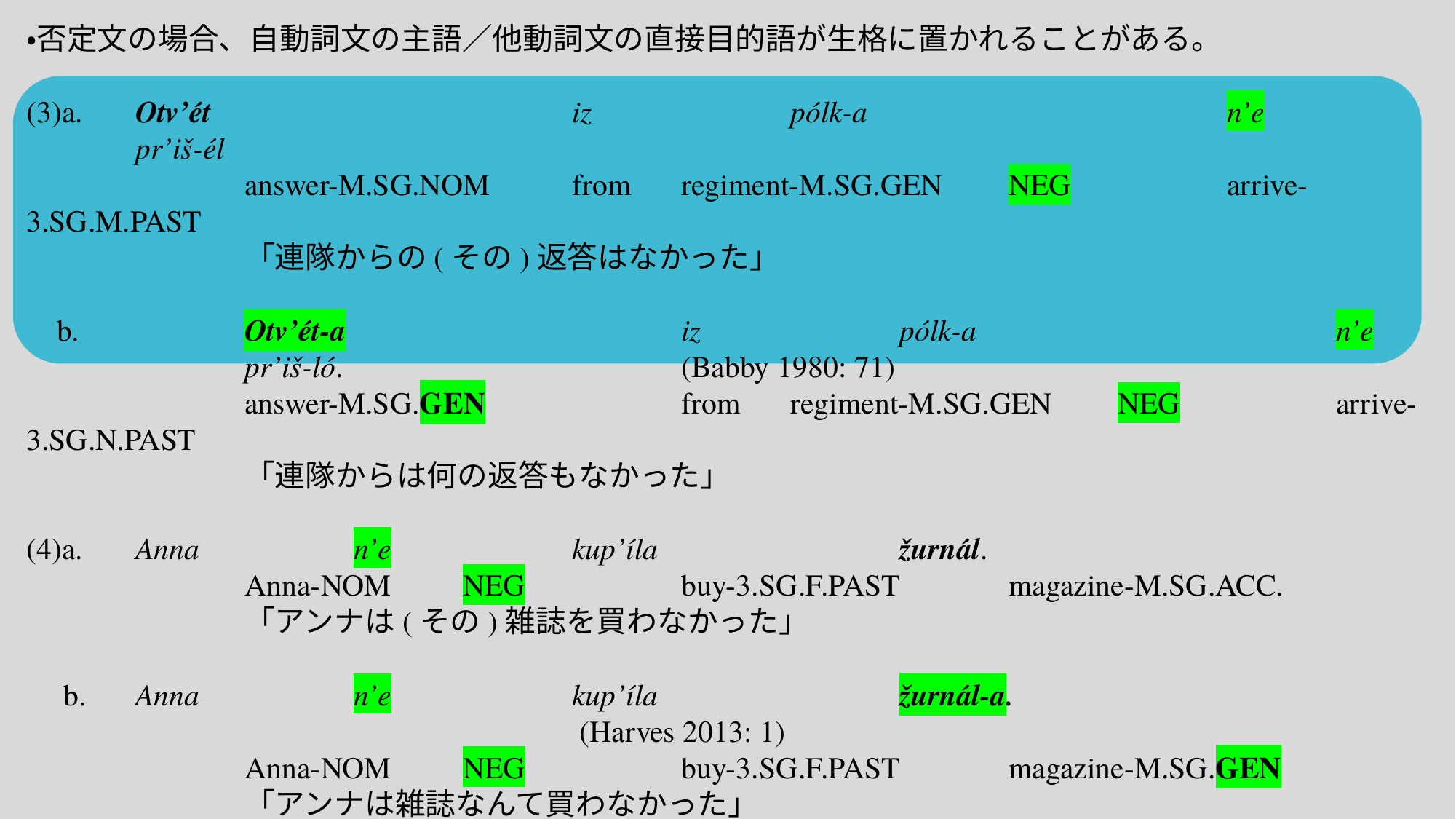

・否定文の場合、自動詞文の主語／他動詞文の直接目的語が生格に置かれることがある。

(3)a.	Otv’ét				iz		pólk-a				n’e		pr’iš-él
		answer-m.sg.nom	from	regiment-m.sg.gen	neg		arrive-3.sg.m.past
		「連隊からの(その)返答はなかった」

    b.	 	Otv’ét-a				iz		pólk-a 	 			n’e		pr’iš-ló.				(Babby 1980: 71)
	 	answer-m.sg.gen	 	from	regiment-m.sg.gen	neg		arrive-3.sg.n.past
		「連隊からは何の返答もなかった」

(4)a.	Anna		n’e		kup’íla			žurnál.
		Anna-nom	neg		buy-3.sg.f.past	magazine-m.sg.acc.
		「アンナは(その)雑誌を買わなかった」

　b. 	Anna		n’e		kup’íla			žurnál-a.								 (Harves 2013: 1)
	 	Anna-nom	neg		buy-3.sg.f.past	magazine-m.sg.gen
		「アンナは雑誌なんて買わなかった」

この格交替 or この格交替の結果生ずる生格を「否定生格(Genitive of Negation)」と呼ぶ(多義語)。
否定生格が使用されている文を発話するとき、話し手は否定生格名詞句の指示対象が存在していることにコミットしないと広く言われている ＝「存在コミットメント(existential commitment)の不在」